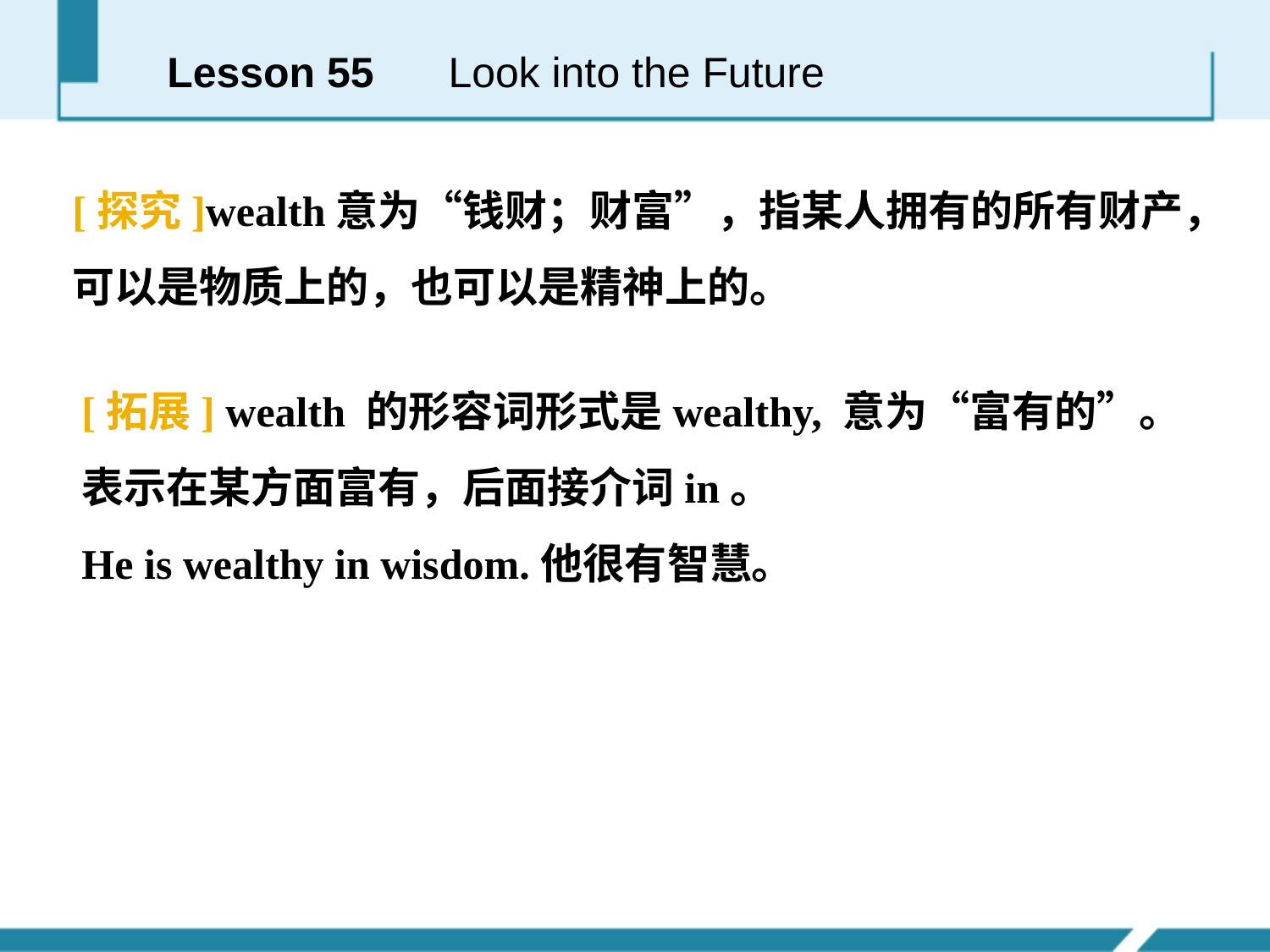

Lesson 55 　Look into the Future

[探究]wealth意为“钱财；财富”，指某人拥有的所有财产，可以是物质上的，也可以是精神上的。
[拓展] wealth 的形容词形式是wealthy, 意为“富有的”。表示在某方面富有，后面接介词in。
He is wealthy in wisdom.他很有智慧。